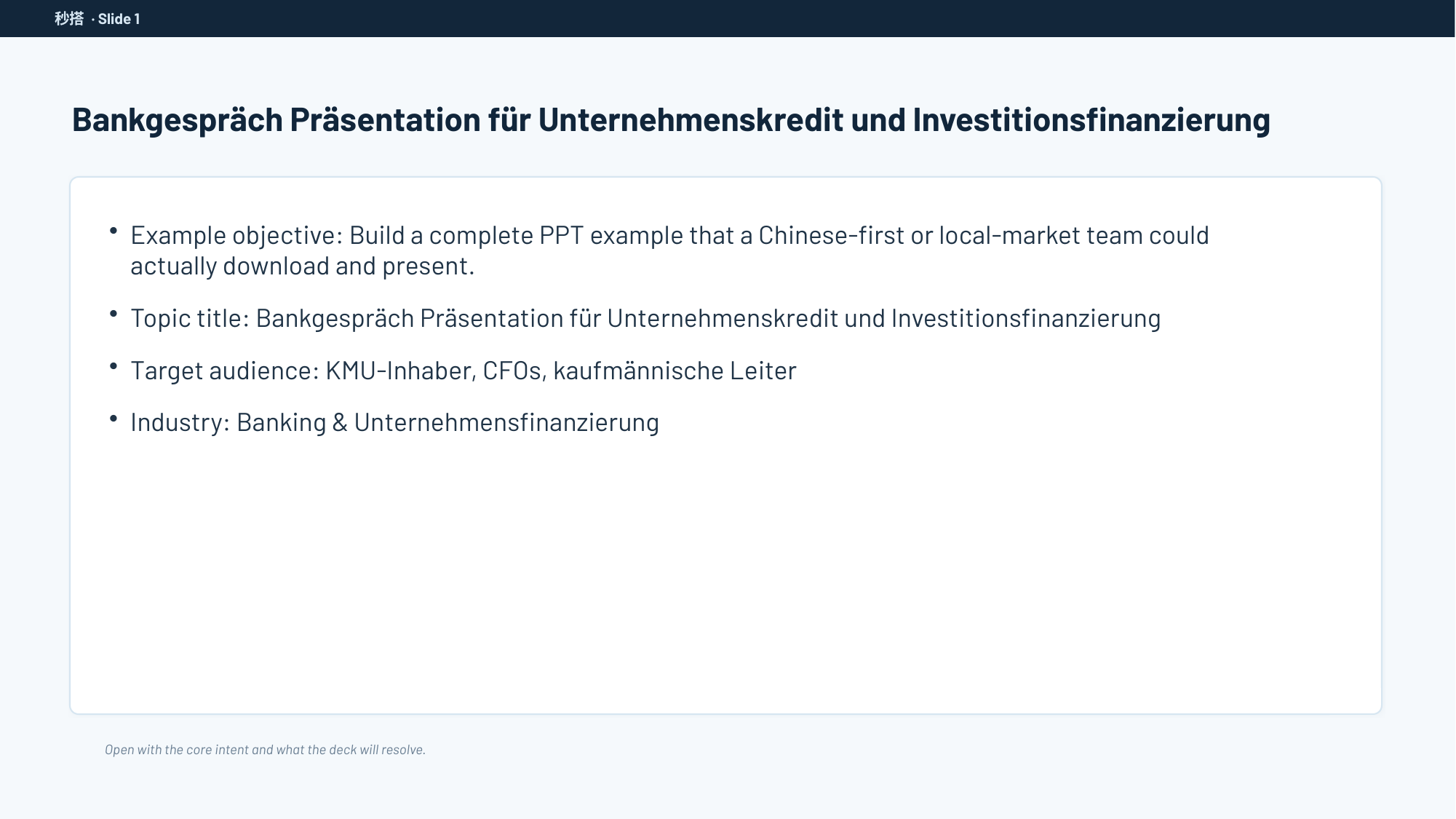

秒搭 · Slide 1
Bankgespräch Präsentation für Unternehmenskredit und Investitionsfinanzierung

Example objective: Build a complete PPT example that a Chinese-first or local-market team could actually download and present.
Topic title: Bankgespräch Präsentation für Unternehmenskredit und Investitionsfinanzierung
Target audience: KMU-Inhaber, CFOs, kaufmännische Leiter
Industry: Banking & Unternehmensfinanzierung
Open with the core intent and what the deck will resolve.